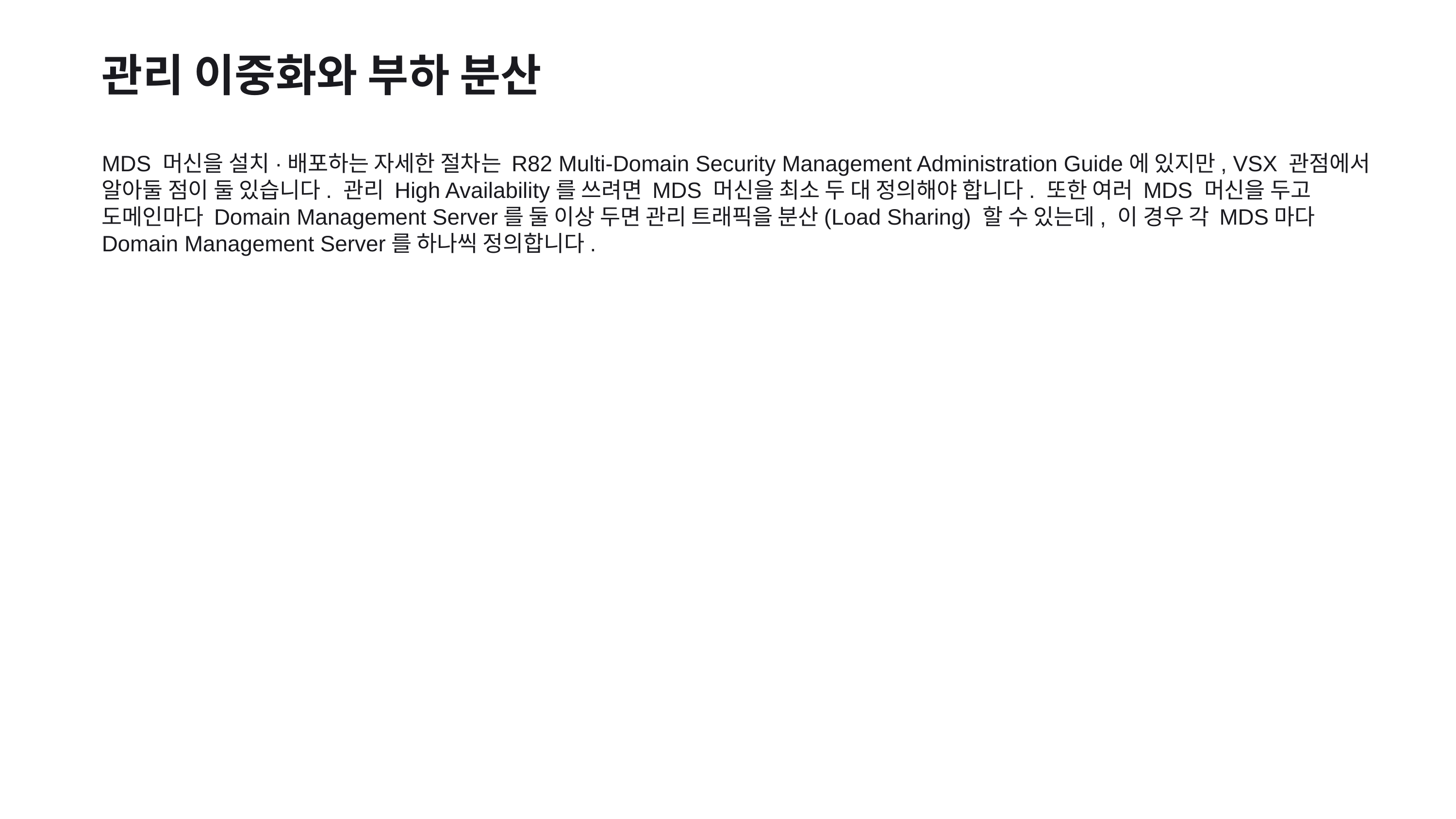

관리 이중화와 부하 분산
MDS 머신을 설치·배포하는 자세한 절차는 R82 Multi-Domain Security Management Administration Guide에 있지만, VSX 관점에서 알아둘 점이 둘 있습니다. 관리 High Availability를 쓰려면 MDS 머신을 최소 두 대 정의해야 합니다. 또한 여러 MDS 머신을 두고 도메인마다 Domain Management Server를 둘 이상 두면 관리 트래픽을 분산(Load Sharing) 할 수 있는데, 이 경우 각 MDS마다 Domain Management Server를 하나씩 정의합니다.